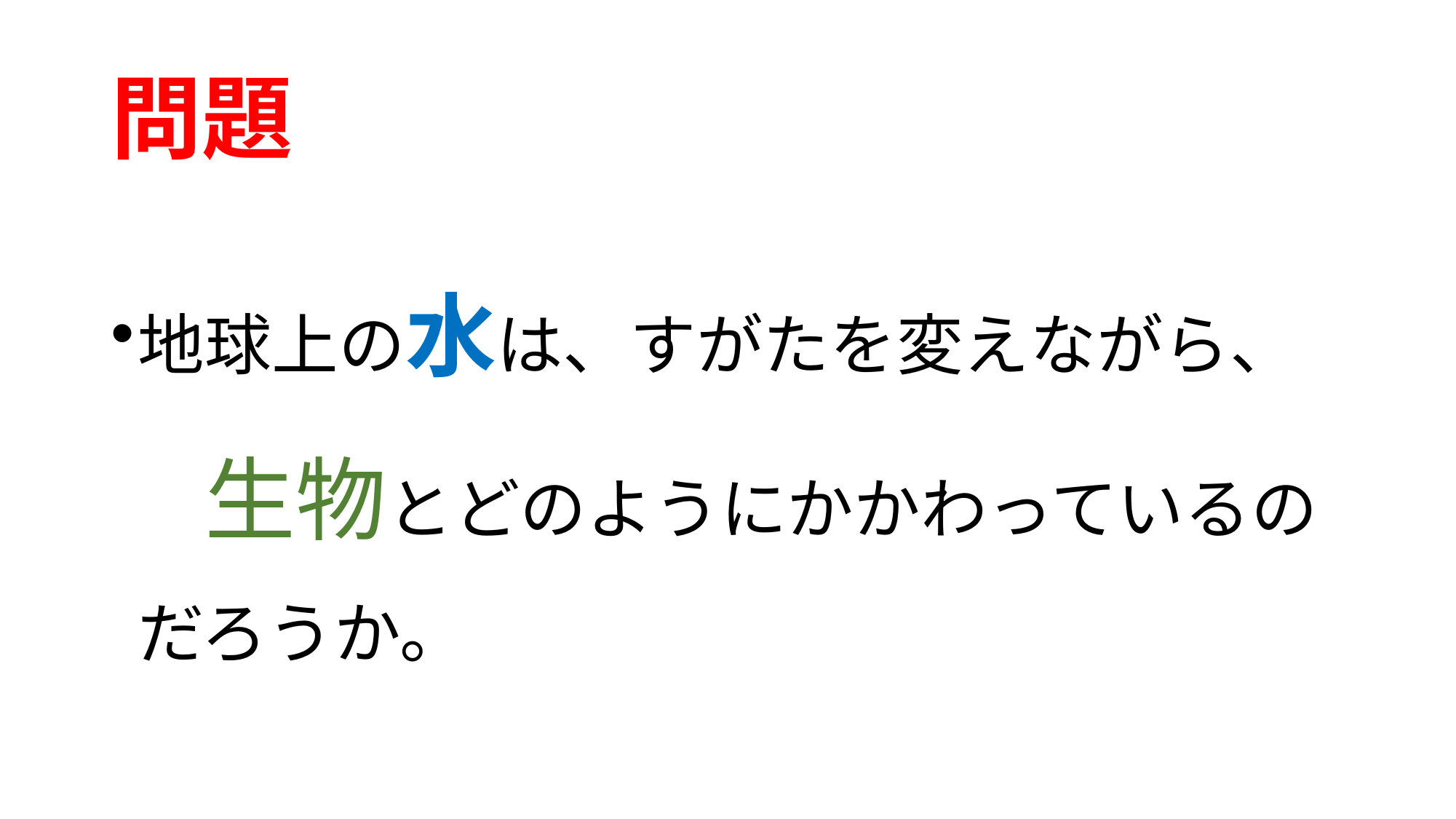

# 問題
地球上の水は、すがたを変えながら、　生物とどのようにかかわっているのだろうか。